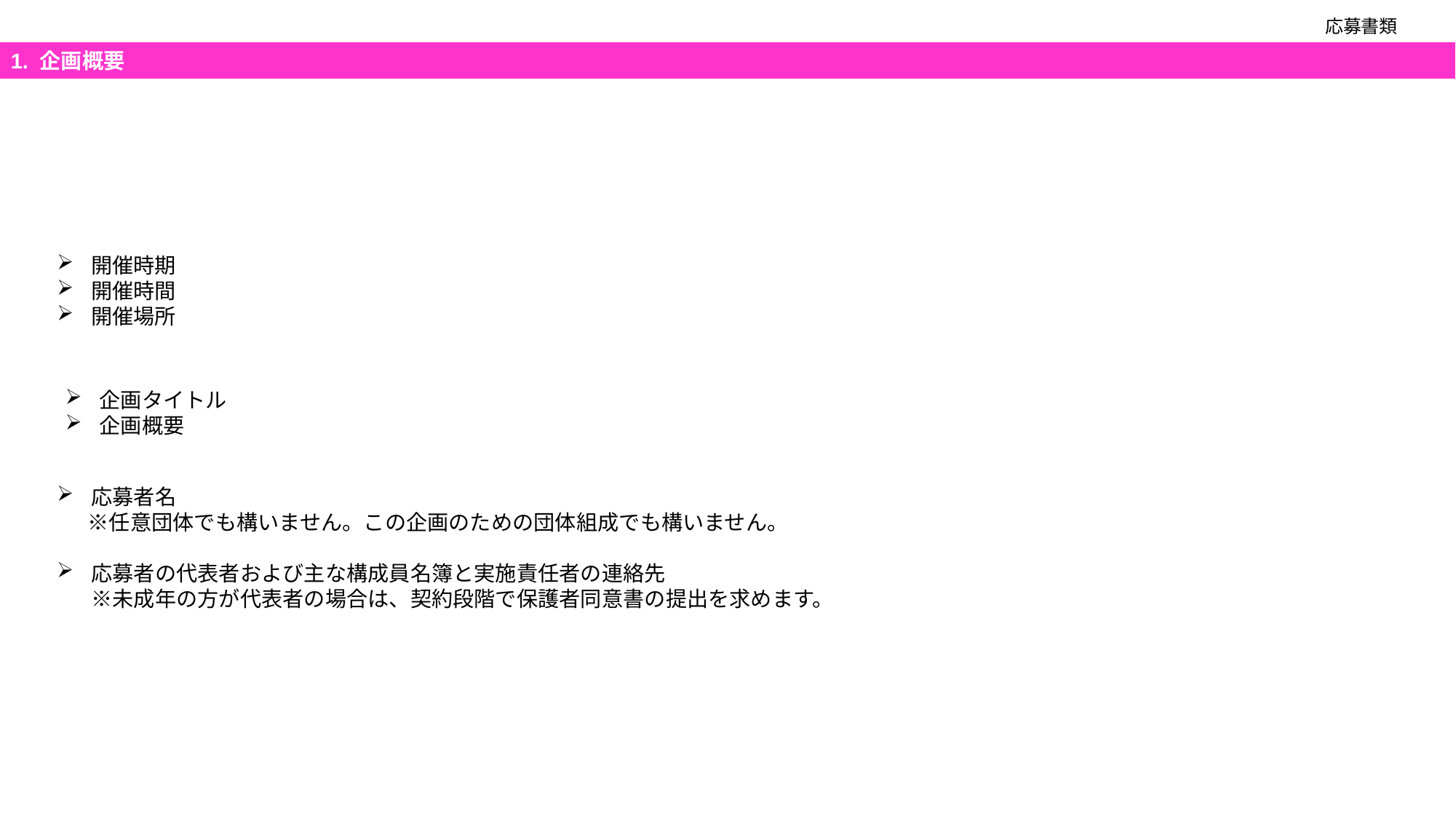

応募書類
1. 企画概要
開催時期
開催時間
開催場所
企画タイトル
企画概要
応募者名
　  ※任意団体でも構いません。この企画のための団体組成でも構いません。

応募者の代表者および主な構成員名簿と実施責任者の連絡先
※未成年の方が代表者の場合は、契約段階で保護者同意書の提出を求めます。